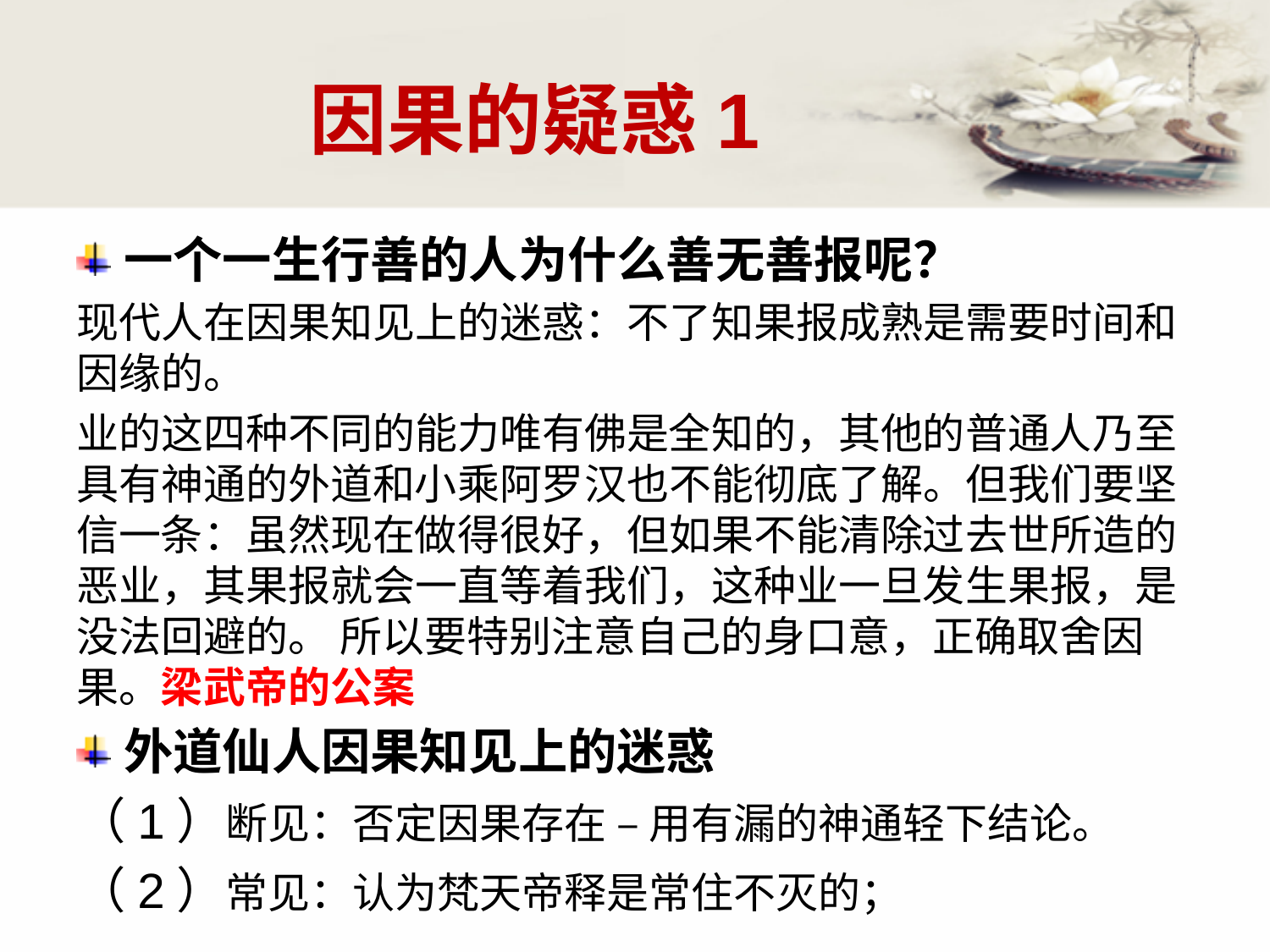

# 因果的疑惑1
一个一生行善的人为什么善无善报呢？
现代人在因果知见上的迷惑：不了知果报成熟是需要时间和因缘的。
业的这四种不同的能力唯有佛是全知的，其他的普通人乃至具有神通的外道和小乘阿罗汉也不能彻底了解。但我们要坚信一条：虽然现在做得很好，但如果不能清除过去世所造的恶业，其果报就会一直等着我们，这种业一旦发生果报，是没法回避的。 所以要特别注意自己的身口意，正确取舍因果。梁武帝的公案
外道仙人因果知见上的迷惑
（1）断见：否定因果存在 – 用有漏的神通轻下结论。
（2）常见：认为梵天帝释是常住不灭的；